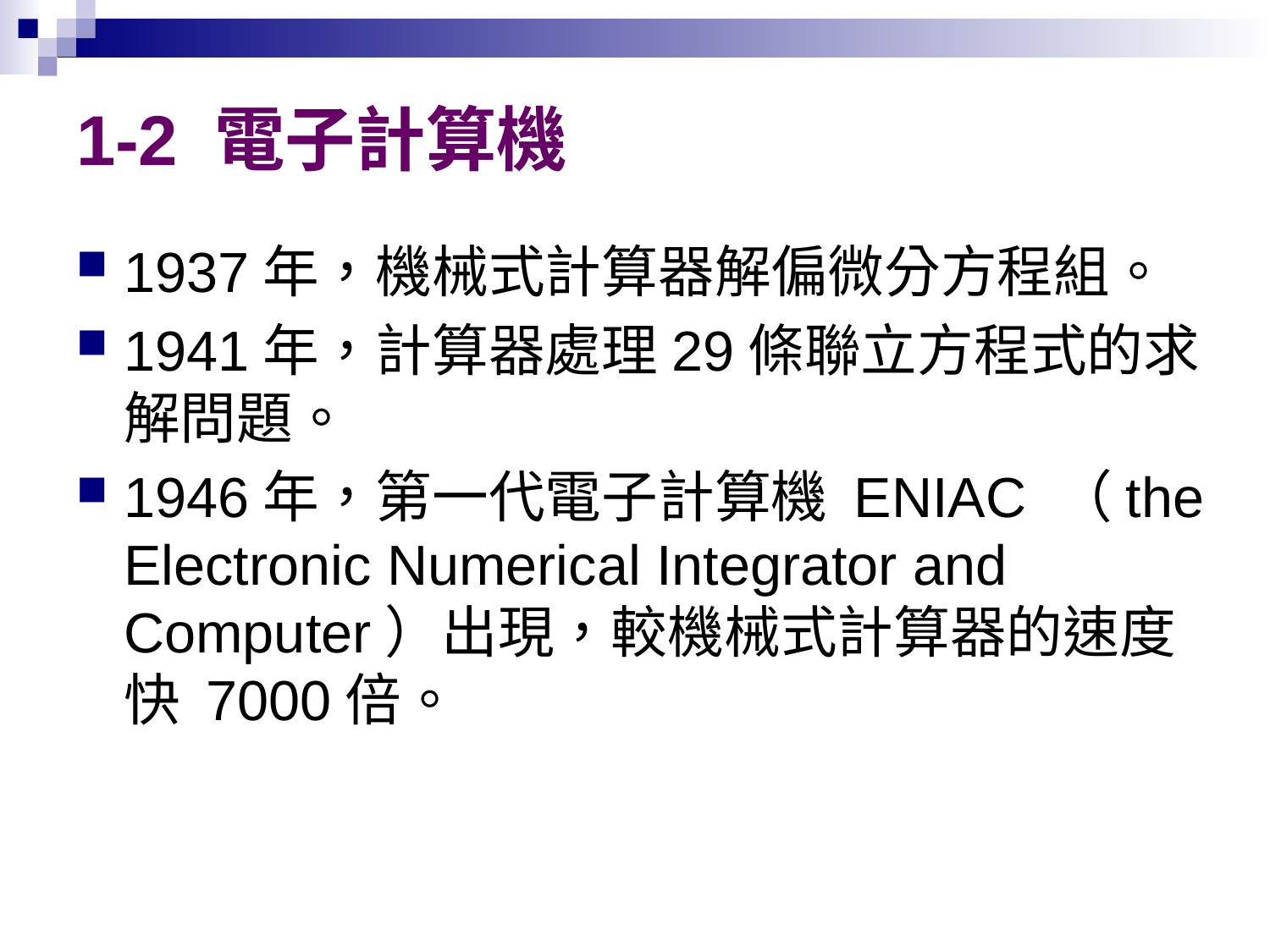

# 1-2 電子計算機
1937年，機械式計算器解偏微分方程組。
1941年，計算器處理29條聯立方程式的求解問題。
1946年，第一代電子計算機 ENIAC （the Electronic Numerical Integrator and Computer）出現，較機械式計算器的速度快 7000倍。